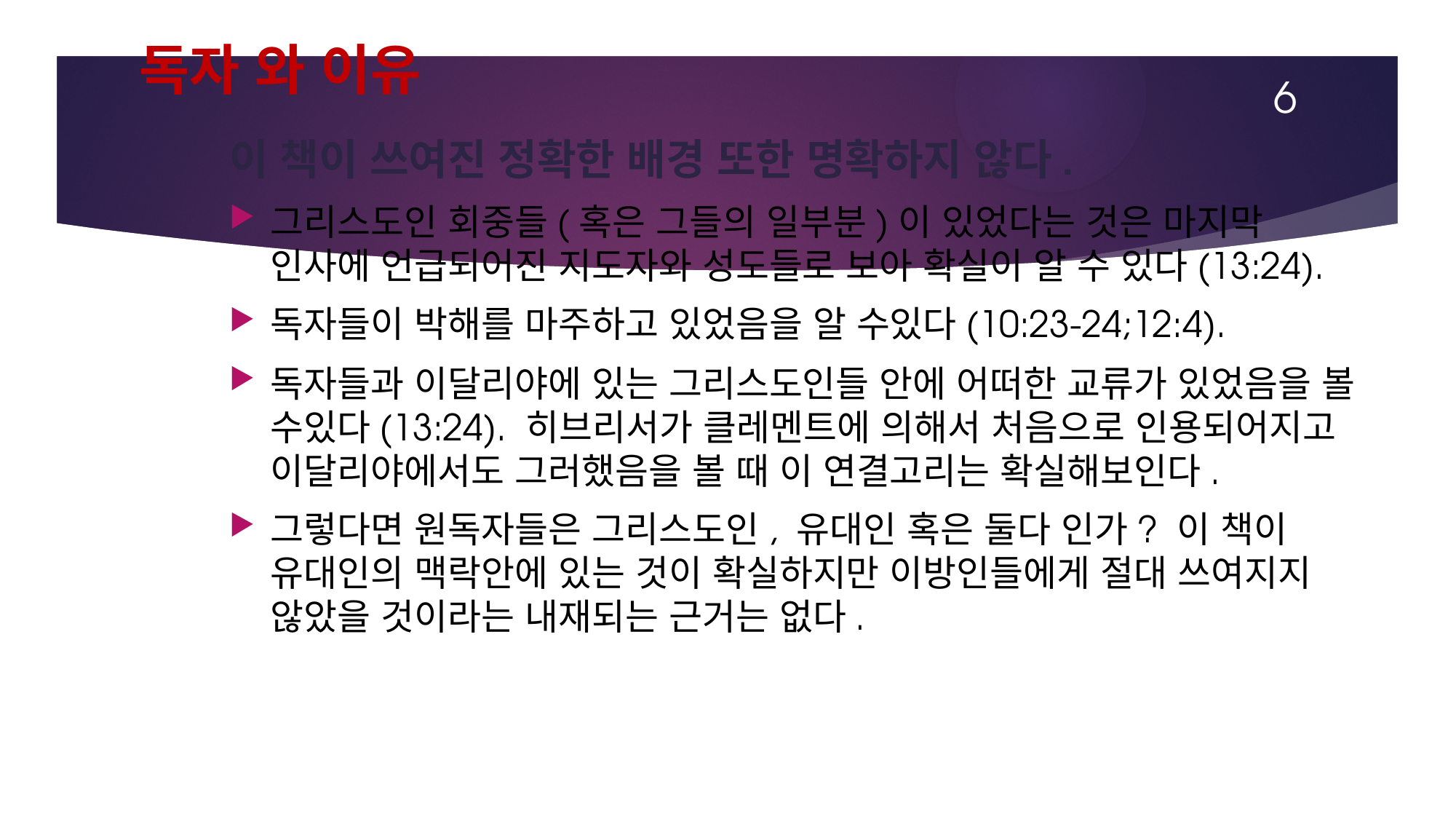

# 독자 와 이유
6
이 책이 쓰여진 정확한 배경 또한 명확하지 않다.
그리스도인 회중들(혹은 그들의 일부분)이 있었다는 것은 마지막 인사에 언급되어진 지도자와 성도들로 보아 확실이 알 수 있다(13:24).
독자들이 박해를 마주하고 있었음을 알 수있다(10:23-24;12:4).
독자들과 이달리야에 있는 그리스도인들 안에 어떠한 교류가 있었음을 볼 수있다(13:24). 히브리서가 클레멘트에 의해서 처음으로 인용되어지고 이달리야에서도 그러했음을 볼 때 이 연결고리는 확실해보인다.
그렇다면 원독자들은 그리스도인, 유대인 혹은 둘다 인가? 이 책이 유대인의 맥락안에 있는 것이 확실하지만 이방인들에게 절대 쓰여지지 않았을 것이라는 내재되는 근거는 없다.